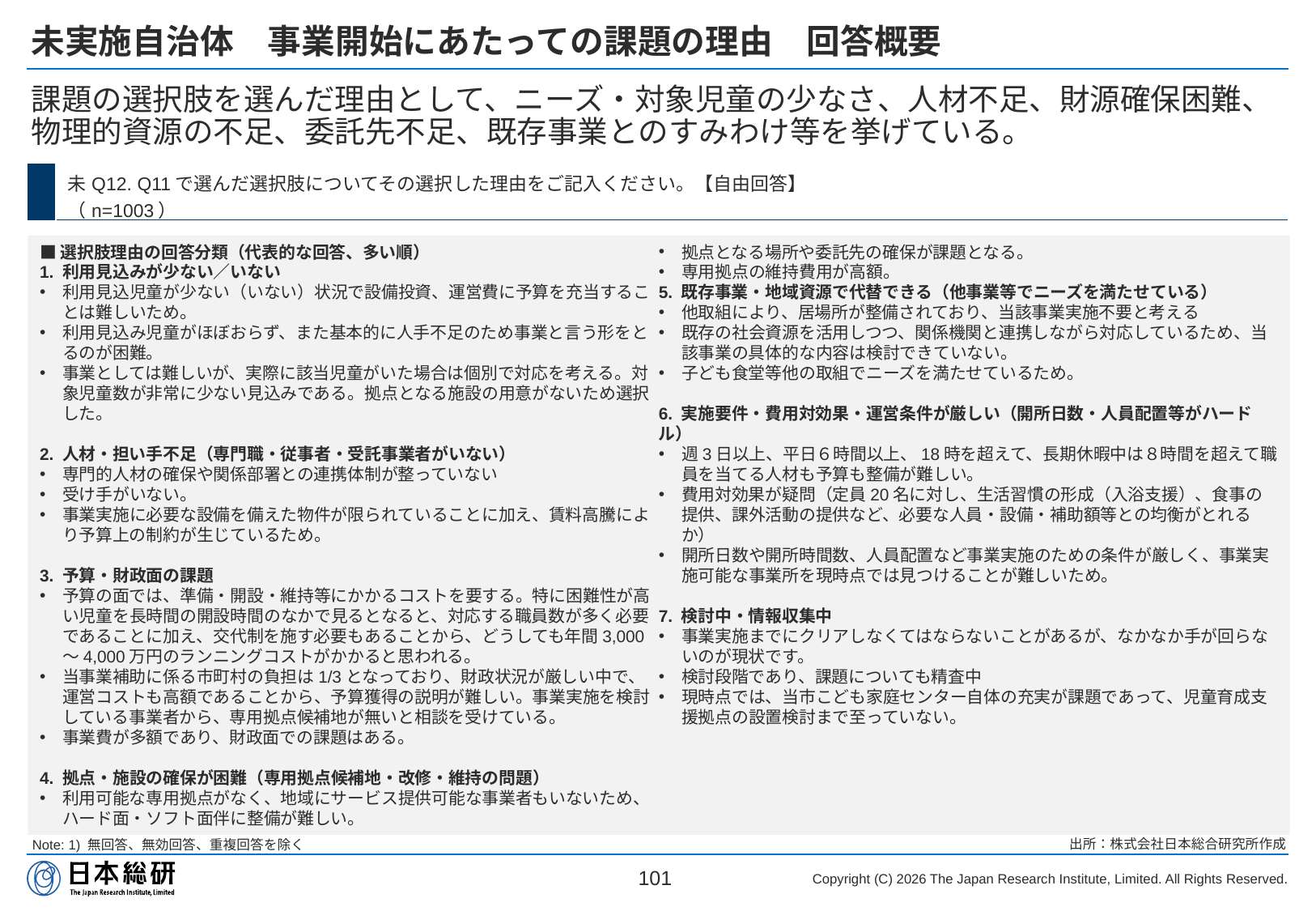

# 未実施自治体　事業開始にあたっての課題の理由　回答概要
課題の選択肢を選んだ理由として、ニーズ・対象児童の少なさ、人材不足、財源確保困難、物理的資源の不足、委託先不足、既存事業とのすみわけ等を挙げている。
|  | 未Q12. Q11で選んだ選択肢についてその選択した理由をご記入ください。【自由回答】 （n=1003） |
| --- | --- |
■選択肢理由の回答分類（代表的な回答、多い順）
1. 利用見込みが少ない／いない
利用見込児童が少ない（いない）状況で設備投資、運営費に予算を充当することは難しいため。
利用見込み児童がほぼおらず、また基本的に人手不足のため事業と言う形をとるのが困難。
事業としては難しいが、実際に該当児童がいた場合は個別で対応を考える。対象児童数が非常に少ない見込みである。拠点となる施設の用意がないため選択した。

2. 人材・担い手不足（専門職・従事者・受託事業者がいない）
専門的人材の確保や関係部署との連携体制が整っていない
受け手がいない。
事業実施に必要な設備を備えた物件が限られていることに加え、賃料高騰により予算上の制約が生じているため。

3. 予算・財政面の課題
予算の面では、準備・開設・維持等にかかるコストを要する。特に困難性が高い児童を長時間の開設時間のなかで見るとなると、対応する職員数が多く必要であることに加え、交代制を施す必要もあることから、どうしても年間3,000～4,000万円のランニングコストがかかると思われる。
当事業補助に係る市町村の負担は1/3となっており、財政状況が厳しい中で、運営コストも高額であることから、予算獲得の説明が難しい。事業実施を検討している事業者から、専用拠点候補地が無いと相談を受けている。
事業費が多額であり、財政面での課題はある。

4. 拠点・施設の確保が困難（専用拠点候補地・改修・維持の問題）
利用可能な専用拠点がなく、地域にサービス提供可能な事業者もいないため、ハード面・ソフト面伴に整備が難しい。
拠点となる場所や委託先の確保が課題となる。
専用拠点の維持費用が高額。
5. 既存事業・地域資源で代替できる（他事業等でニーズを満たせている）
他取組により、居場所が整備されており、当該事業実施不要と考える
既存の社会資源を活用しつつ、関係機関と連携しながら対応しているため、当該事業の具体的な内容は検討できていない。
子ども食堂等他の取組でニーズを満たせているため。
6. 実施要件・費用対効果・運営条件が厳しい（開所日数・人員配置等がハードル）
週3日以上、平日６時間以上、18時を超えて、長期休暇中は８時間を超えて職員を当てる人材も予算も整備が難しい。
費用対効果が疑問（定員20名に対し、生活習慣の形成（入浴支援）、食事の提供、課外活動の提供など、必要な人員・設備・補助額等との均衡がとれるか）
開所日数や開所時間数、人員配置など事業実施のための条件が厳しく、事業実施可能な事業所を現時点では見つけることが難しいため。

7. 検討中・情報収集中
事業実施までにクリアしなくてはならないことがあるが、なかなか手が回らないのが現状です。
検討段階であり、課題についても精査中
現時点では、当市こども家庭センター自体の充実が課題であって、児童育成支援拠点の設置検討まで至っていない。

出所：株式会社日本総合研究所作成
Note: 1) 無回答、無効回答、重複回答を除く